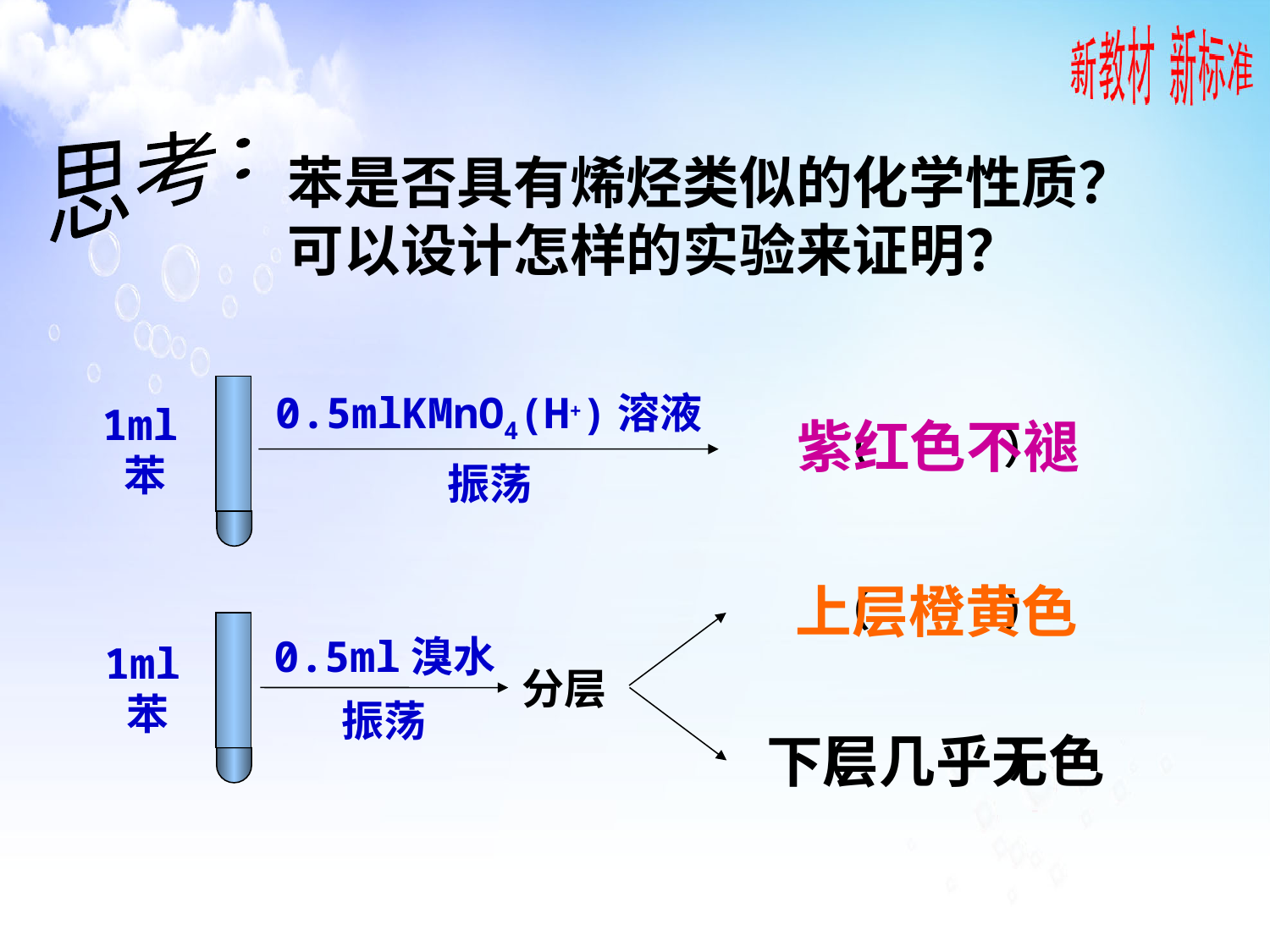

思考：
苯是否具有烯烃类似的化学性质？
可以设计怎样的实验来证明？

0.5mlKMnO4(H+)溶液
（              ）
1ml苯
振荡
（              ）

1ml苯
分层
振荡

（                 ）
0.5ml溴水

紫红色不褪
上层橙黄色
下层几乎无色